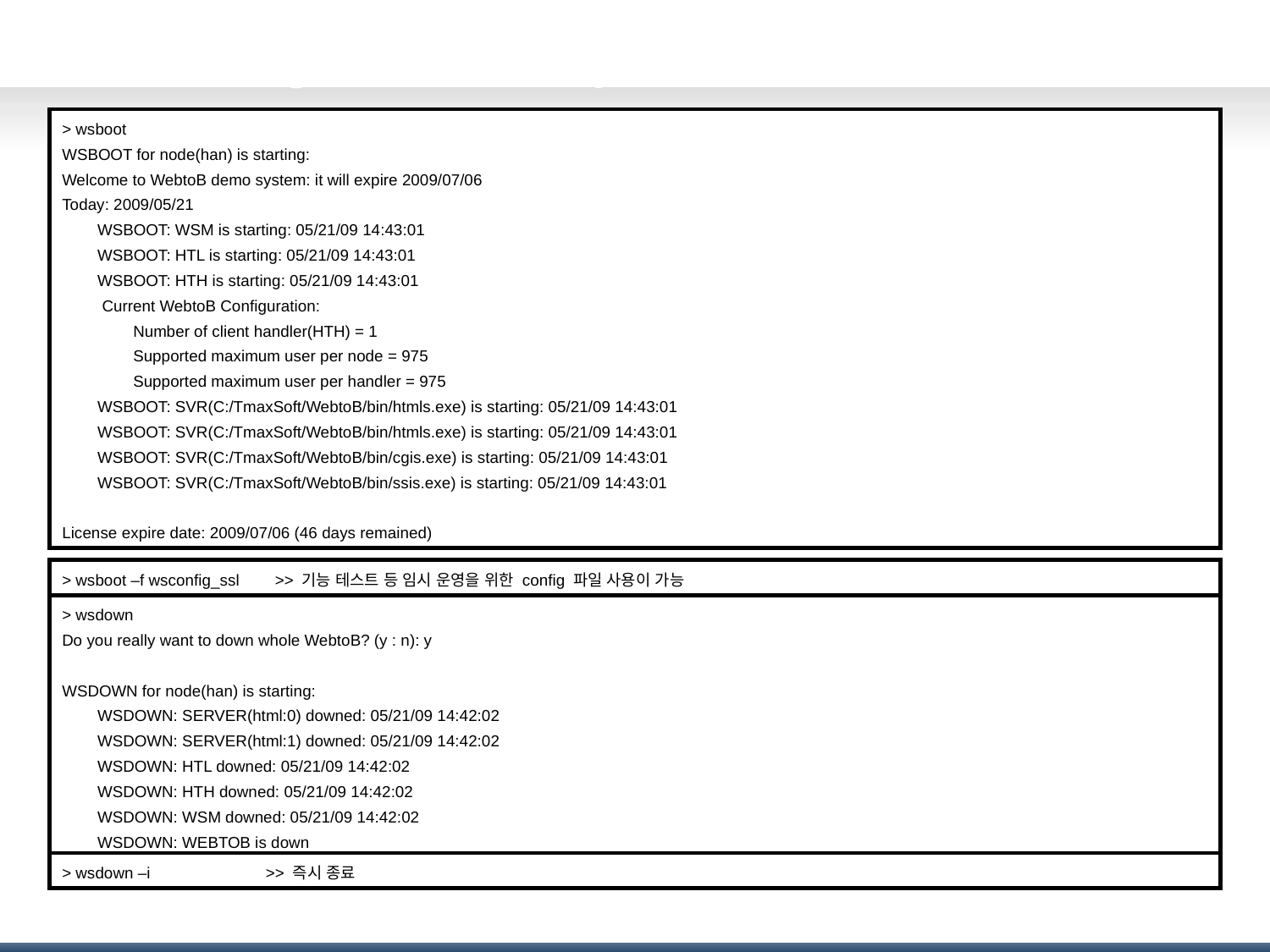

# WebtoB engine start/stop
> wsboot
WSBOOT for node(han) is starting:
Welcome to WebtoB demo system: it will expire 2009/07/06
Today: 2009/05/21
        WSBOOT: WSM is starting: 05/21/09 14:43:01
        WSBOOT: HTL is starting: 05/21/09 14:43:01
        WSBOOT: HTH is starting: 05/21/09 14:43:01
         Current WebtoB Configuration:
                Number of client handler(HTH) = 1
                Supported maximum user per node = 975
                Supported maximum user per handler = 975
        WSBOOT: SVR(C:/TmaxSoft/WebtoB/bin/htmls.exe) is starting: 05/21/09 14:43:01
        WSBOOT: SVR(C:/TmaxSoft/WebtoB/bin/htmls.exe) is starting: 05/21/09 14:43:01
        WSBOOT: SVR(C:/TmaxSoft/WebtoB/bin/cgis.exe) is starting: 05/21/09 14:43:01
        WSBOOT: SVR(C:/TmaxSoft/WebtoB/bin/ssis.exe) is starting: 05/21/09 14:43:01

License expire date: 2009/07/06 (46 days remained)
> wsboot –f wsconfig_ssl        >> 기능 테스트 등 임시 운영을 위한 config 파일 사용이 가능
> wsdown
Do you really want to down whole WebtoB? (y : n): y

WSDOWN for node(han) is starting:
        WSDOWN: SERVER(html:0) downed: 05/21/09 14:42:02
        WSDOWN: SERVER(html:1) downed: 05/21/09 14:42:02
        WSDOWN: HTL downed: 05/21/09 14:42:02
        WSDOWN: HTH downed: 05/21/09 14:42:02
        WSDOWN: WSM downed: 05/21/09 14:42:02
        WSDOWN: WEBTOB is down
> wsdown –i                          >> 즉시 종료